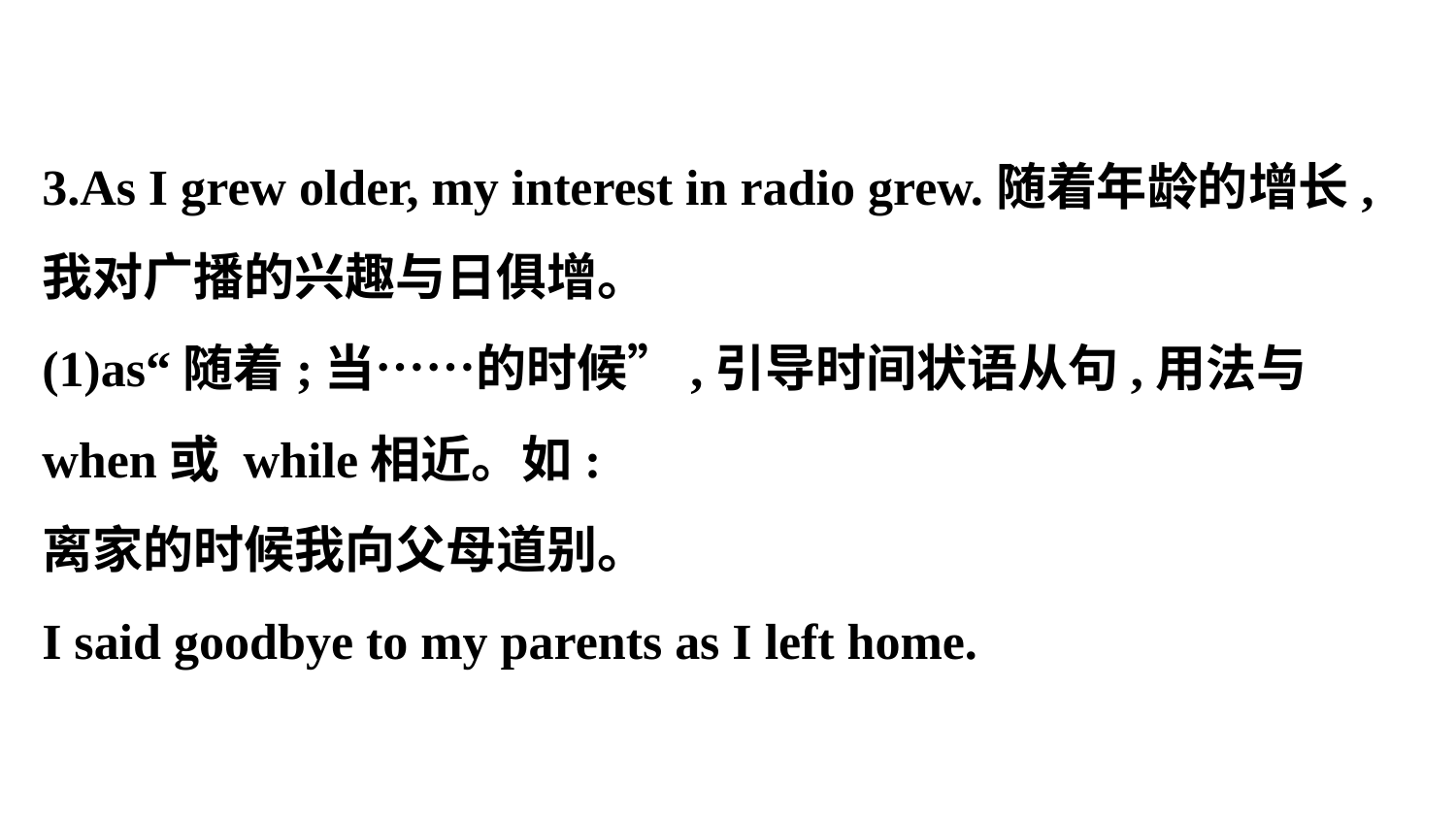

3.As I grew older, my interest in radio grew.随着年龄的增长,我对广播的兴趣与日俱增。
(1)as“随着;当……的时候”,引导时间状语从句,用法与 when或 while相近。如:
离家的时候我向父母道别。
I said goodbye to my parents as I left home.